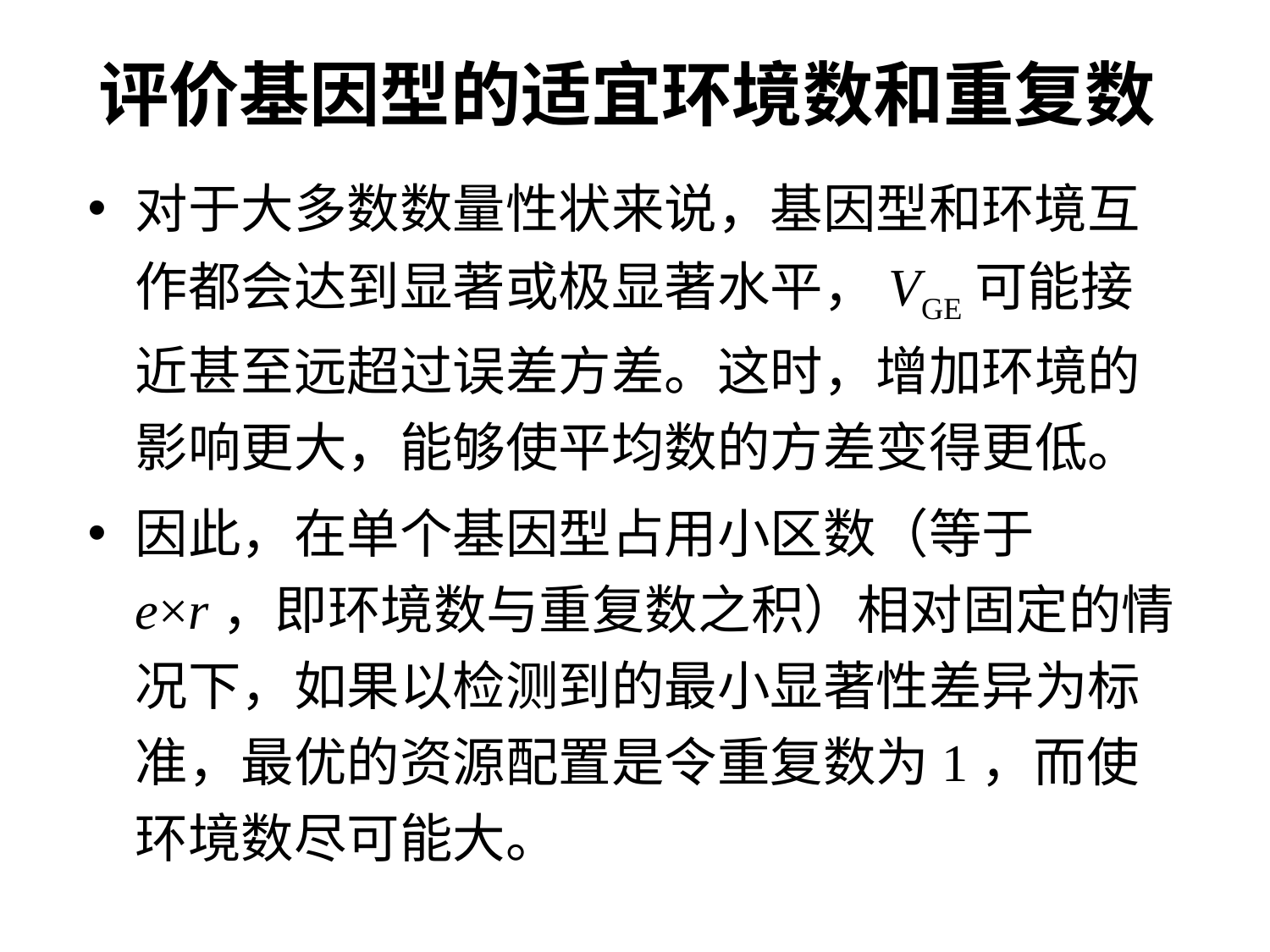

# 评价基因型的适宜环境数和重复数
对于大多数数量性状来说，基因型和环境互作都会达到显著或极显著水平，VGE可能接近甚至远超过误差方差。这时，增加环境的影响更大，能够使平均数的方差变得更低。
因此，在单个基因型占用小区数（等于e×r，即环境数与重复数之积）相对固定的情况下，如果以检测到的最小显著性差异为标准，最优的资源配置是令重复数为1，而使环境数尽可能大。